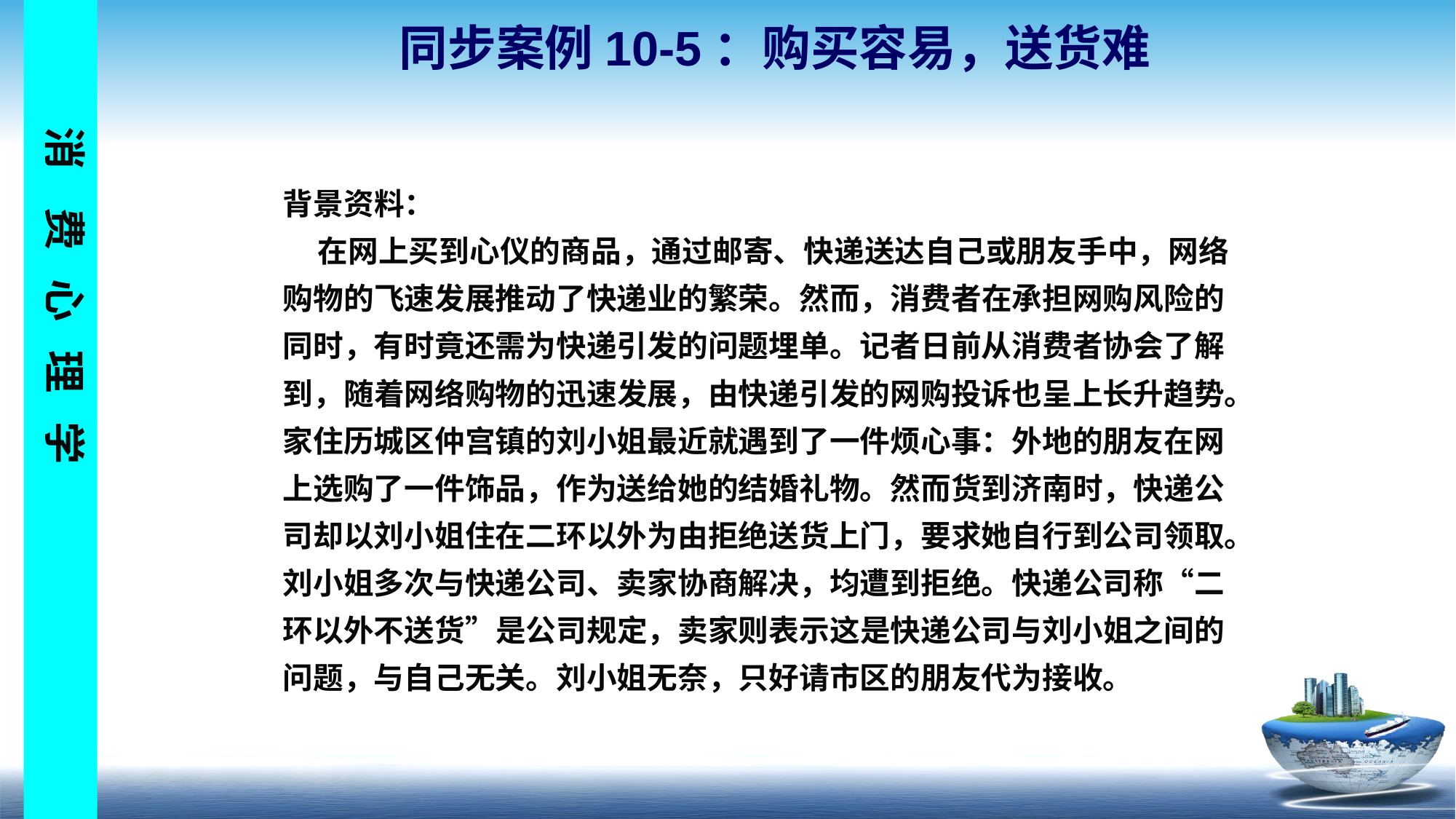

# 同步案例10-5：购买容易，送货难
背景资料：
    在网上买到心仪的商品，通过邮寄、快递送达自己或朋友手中，网络购物的飞速发展推动了快递业的繁荣。然而，消费者在承担网购风险的同时，有时竟还需为快递引发的问题埋单。记者日前从消费者协会了解到，随着网络购物的迅速发展，由快递引发的网购投诉也呈上长升趋势。
家住历城区仲宫镇的刘小姐最近就遇到了一件烦心事：外地的朋友在网上选购了一件饰品，作为送给她的结婚礼物。然而货到济南时，快递公司却以刘小姐住在二环以外为由拒绝送货上门，要求她自行到公司领取。刘小姐多次与快递公司、卖家协商解决，均遭到拒绝。快递公司称“二环以外不送货”是公司规定，卖家则表示这是快递公司与刘小姐之间的问题，与自己无关。刘小姐无奈，只好请市区的朋友代为接收。